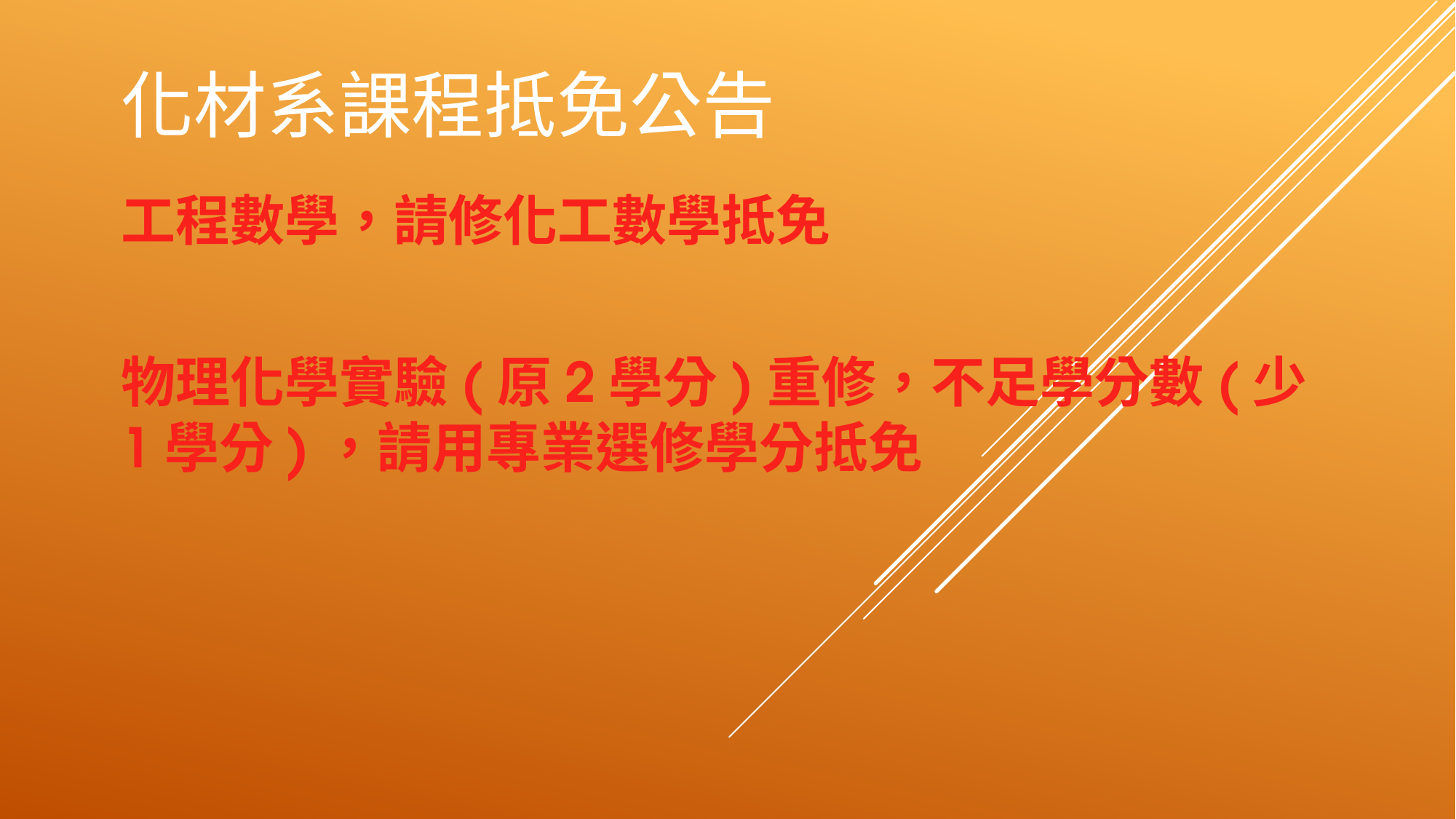

# 化材系課程抵免公告
工程數學，請修化工數學抵免

物理化學實驗(原2學分)重修，不足學分數(少1學分)，請用專業選修學分抵免